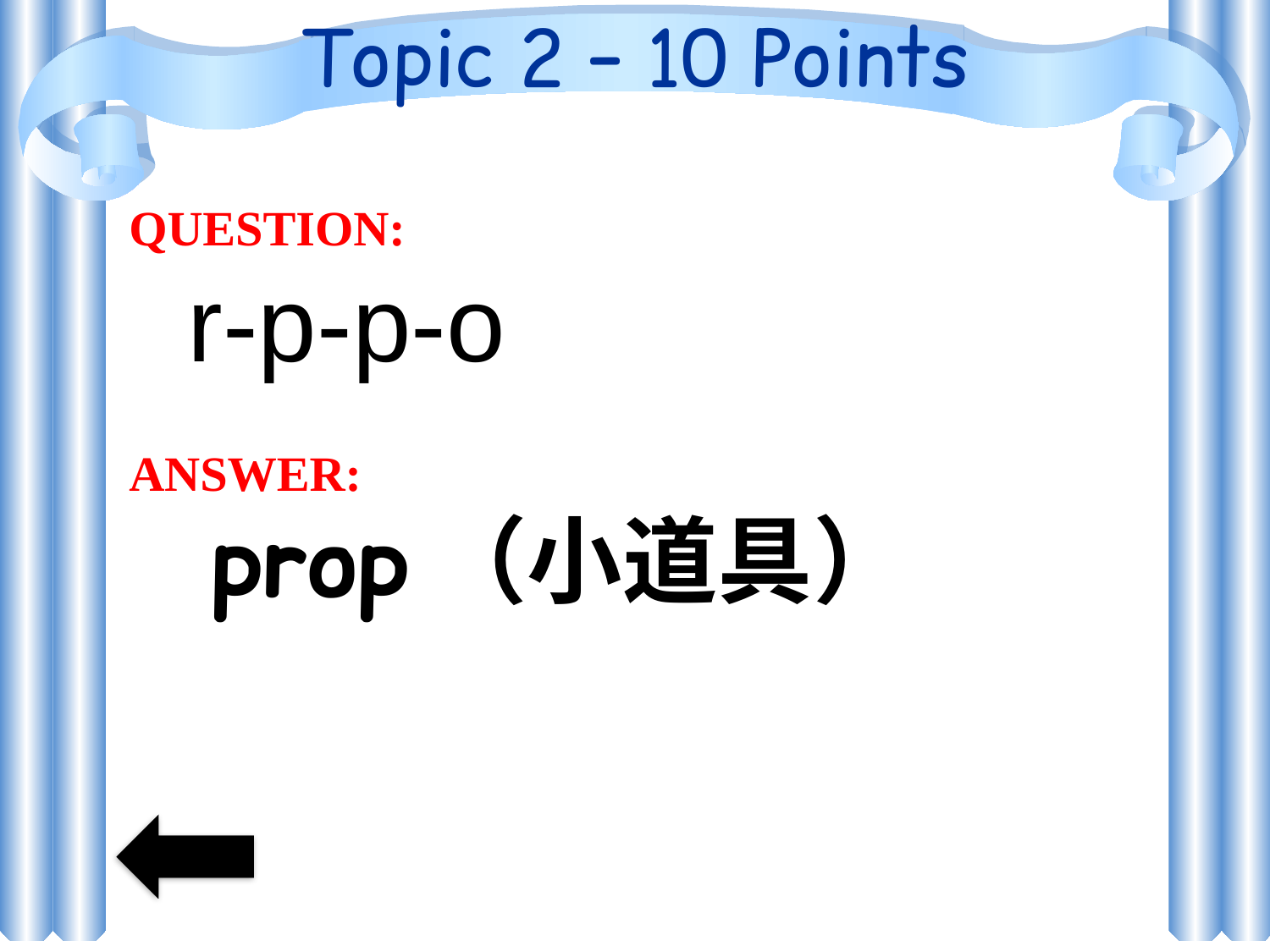

# Topic 2 – 10 Points
QUESTION:
  r-p-p-o

ANSWER:
  prop（小道具）